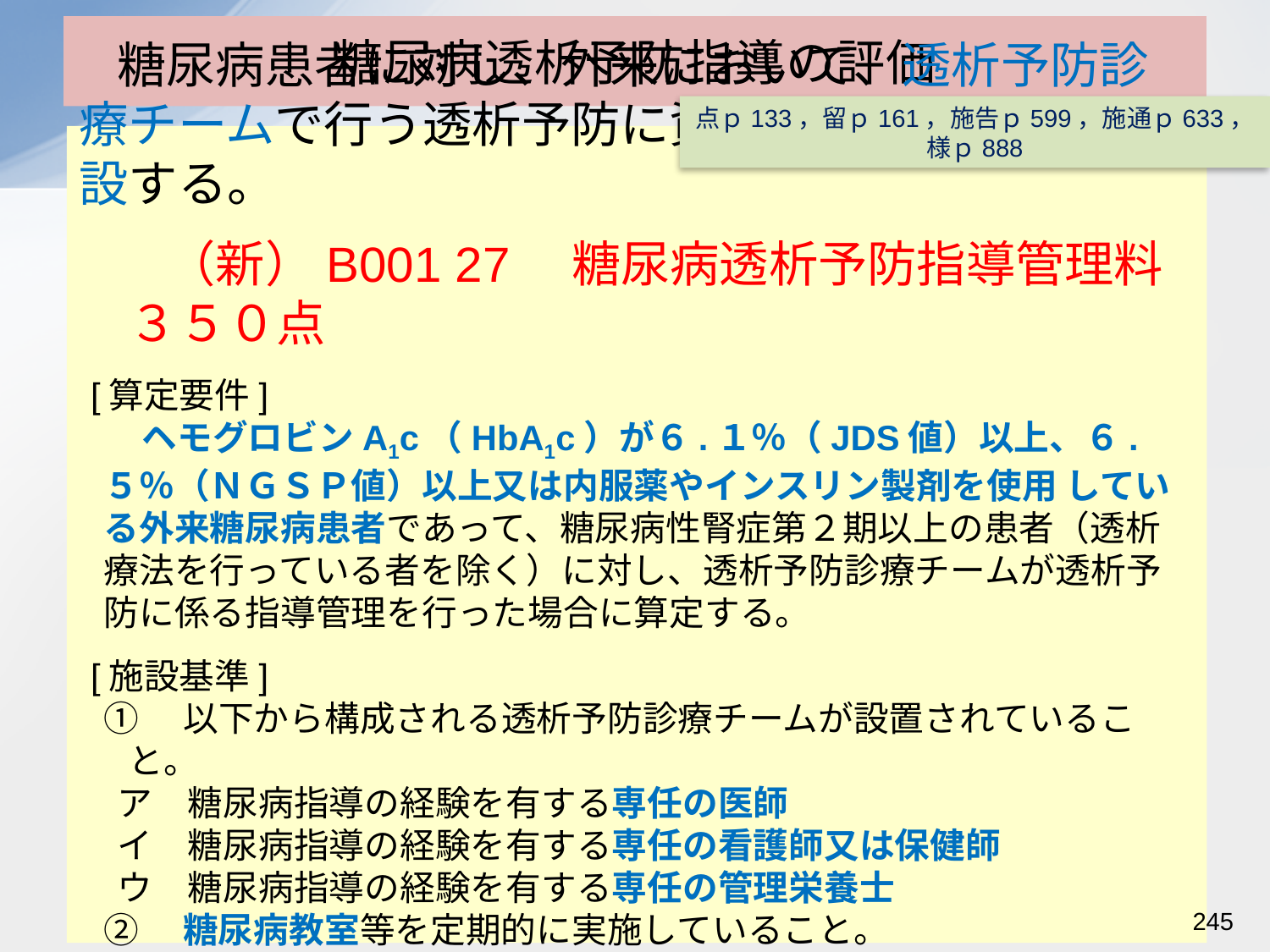

# 糖尿病透析予防指導の評価
点ｐ133，留ｐ161，施告ｐ599，施通ｐ633，様ｐ888
糖尿病患者に対し、外来において、透析予防診療チームで行う透析予防に資する指導の評価を新設する。
　（新）B001 27　糖尿病透析予防指導管理料　３５０点
[算定要件]
ヘモグロビンA1c（HbA1c）が６.１％（JDS値）以上、６.５％（ＮＧＳＰ値）以上又は内服薬やインスリン製剤を使用 している外来糖尿病患者であって、糖尿病性腎症第２期以上の患者（透析療法を行っている者を除く）に対し、透析予防診療チームが透析予防に係る指導管理を行った場合に算定する。
[施設基準]
①　以下から構成される透析予防診療チームが設置されていること。
ア　糖尿病指導の経験を有する専任の医師
イ　糖尿病指導の経験を有する専任の看護師又は保健師
ウ　糖尿病指導の経験を有する専任の管理栄養士
②　糖尿病教室等を定期的に実施していること。
③　一年間に当該指導管理料を算定した患者の人数、状態の変化等について報告を行うこと。
245